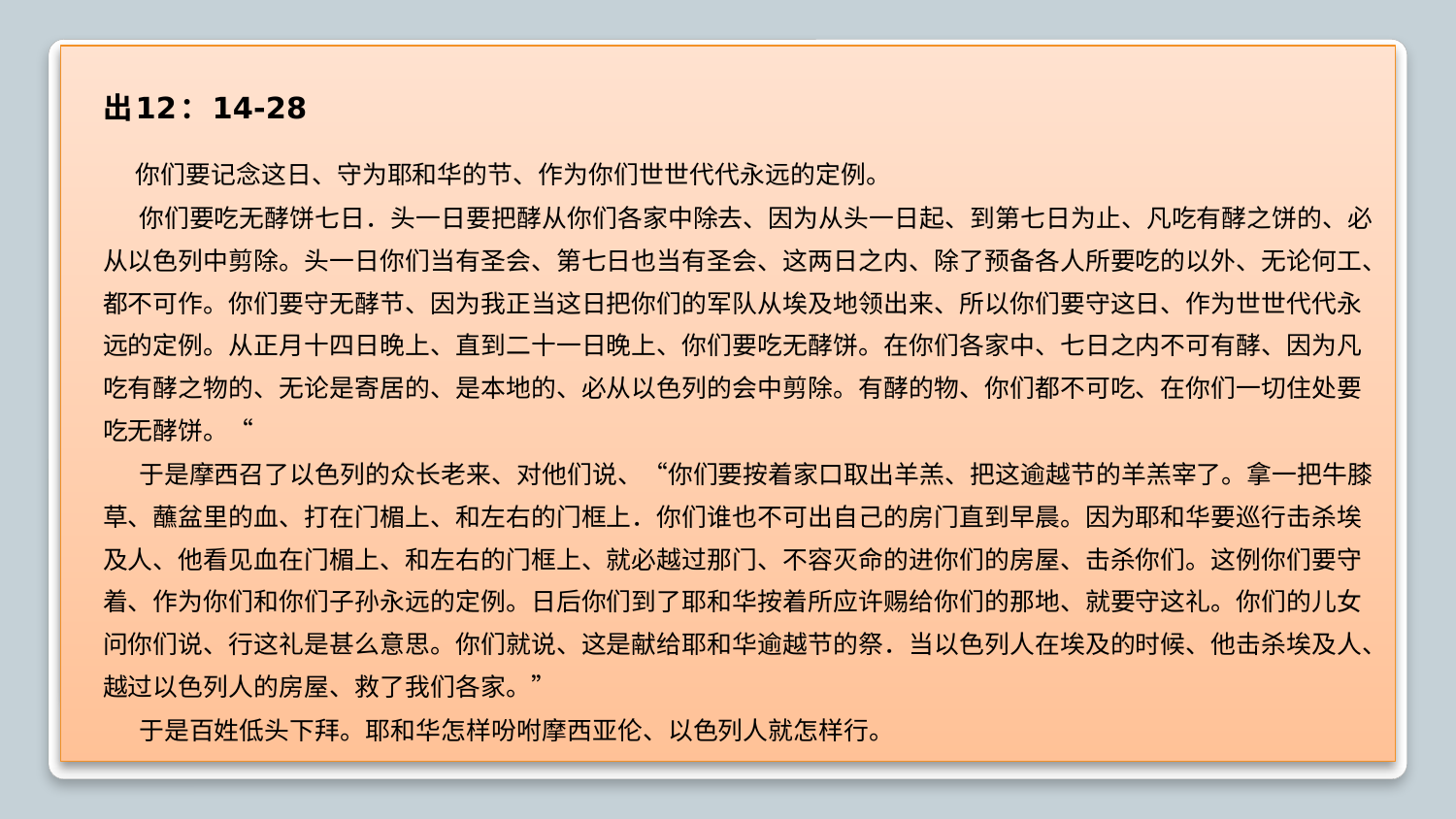

出12：14-28
             你们要记念这日、守为耶和华的节、作为你们世世代代永远的定例。
      你们要吃无酵饼七日．头一日要把酵从你们各家中除去、因为从头一日起、到第七日为止、凡吃有酵之饼的、必从以色列中剪除。头一日你们当有圣会、第七日也当有圣会、这两日之内、除了预备各人所要吃的以外、无论何工、都不可作。你们要守无酵节、因为我正当这日把你们的军队从埃及地领出来、所以你们要守这日、作为世世代代永远的定例。从正月十四日晚上、直到二十一日晚上、你们要吃无酵饼。在你们各家中、七日之内不可有酵、因为凡吃有酵之物的、无论是寄居的、是本地的、必从以色列的会中剪除。有酵的物、你们都不可吃、在你们一切住处要吃无酵饼。“
      于是摩西召了以色列的众长老来、对他们说、“你们要按着家口取出羊羔、把这逾越节的羊羔宰了。拿一把牛膝草、蘸盆里的血、打在门楣上、和左右的门框上．你们谁也不可出自己的房门直到早晨。因为耶和华要巡行击杀埃及人、他看见血在门楣上、和左右的门框上、就必越过那门、不容灭命的进你们的房屋、击杀你们。这例你们要守着、作为你们和你们子孙永远的定例。日后你们到了耶和华按着所应许赐给你们的那地、就要守这礼。你们的儿女问你们说、行这礼是甚么意思。你们就说、这是献给耶和华逾越节的祭．当以色列人在埃及的时候、他击杀埃及人、越过以色列人的房屋、救了我们各家。”
      于是百姓低头下拜。耶和华怎样吩咐摩西亚伦、以色列人就怎样行。